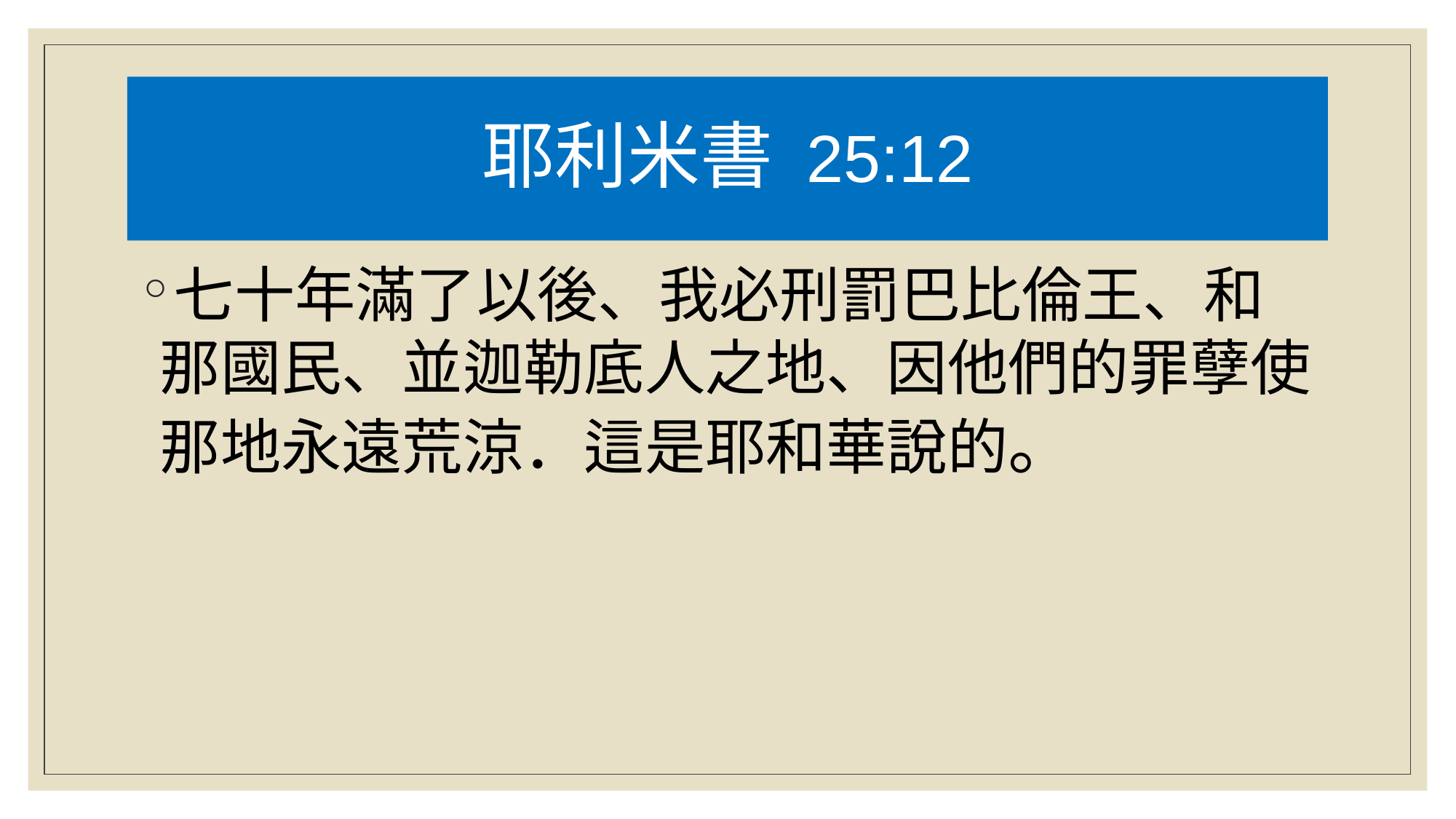

# 耶利米書 25:12
七十年滿了以後、我必刑罰巴比倫王、和那國民、並迦勒底人之地、因他們的罪孽使那地永遠荒涼．這是耶和華說的。